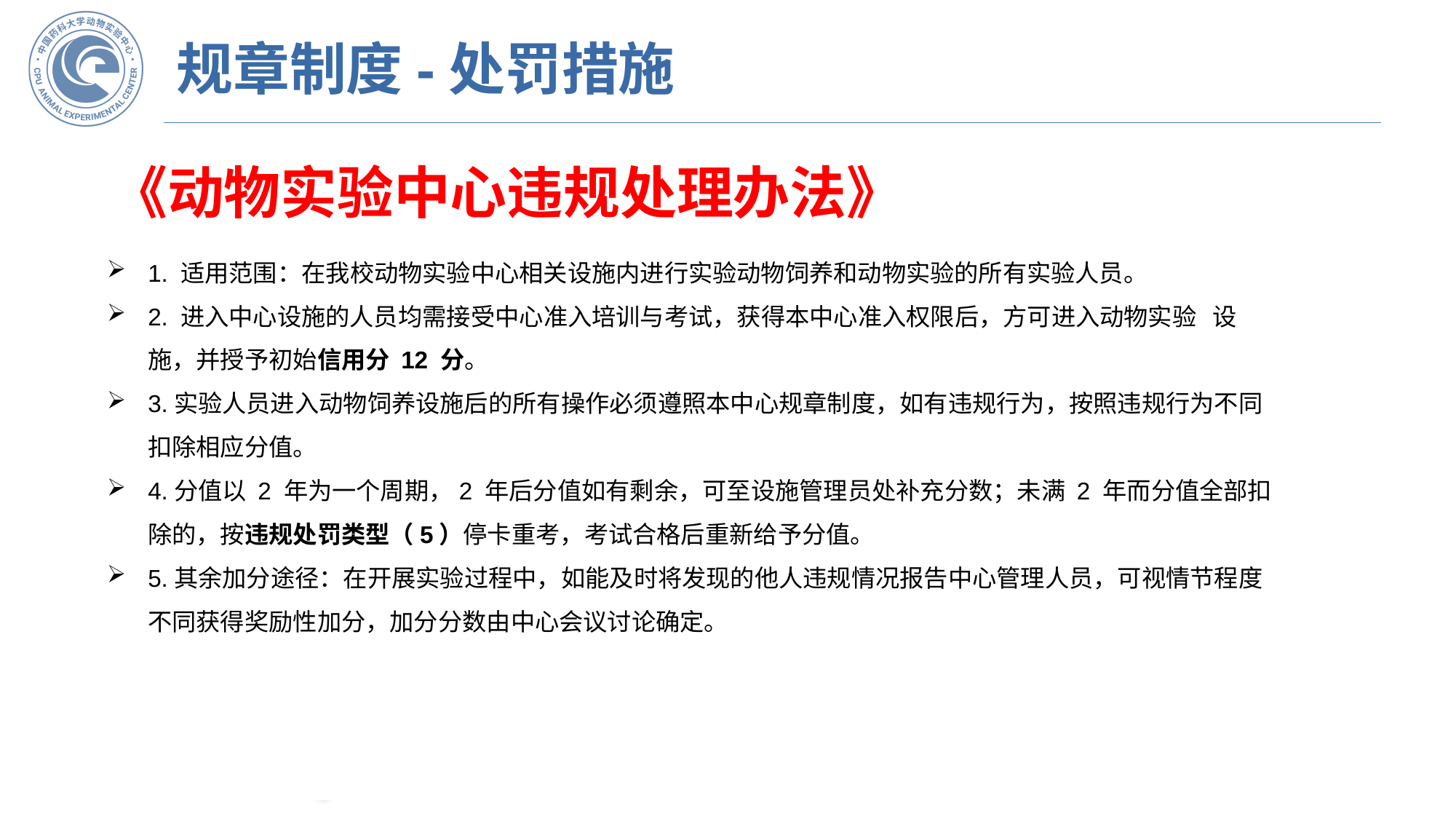

# 规章制度-处罚措施
《动物实验中心违规处理办法》
1. 适用范围：在我校动物实验中心相关设施内进行实验动物饲养和动物实验的所有实验人员。
2. 进入中心设施的人员均需接受中心准入培训与考试，获得本中心准入权限后，方可进入动物实验   设施，并授予初始信用分 12 分。
3.实验人员进入动物饲养设施后的所有操作必须遵照本中心规章制度，如有违规行为，按照违规行为不同扣除相应分值。
4.分值以 2 年为一个周期，2 年后分值如有剩余，可至设施管理员处补充分数；未满 2 年而分值全部扣除的，按违规处罚类型（5）停卡重考，考试合格后重新给予分值。
5.其余加分途径：在开展实验过程中，如能及时将发现的他人违规情况报告中心管理人员，可视情节程度不同获得奖励性加分，加分分数由中心会议讨论确定。